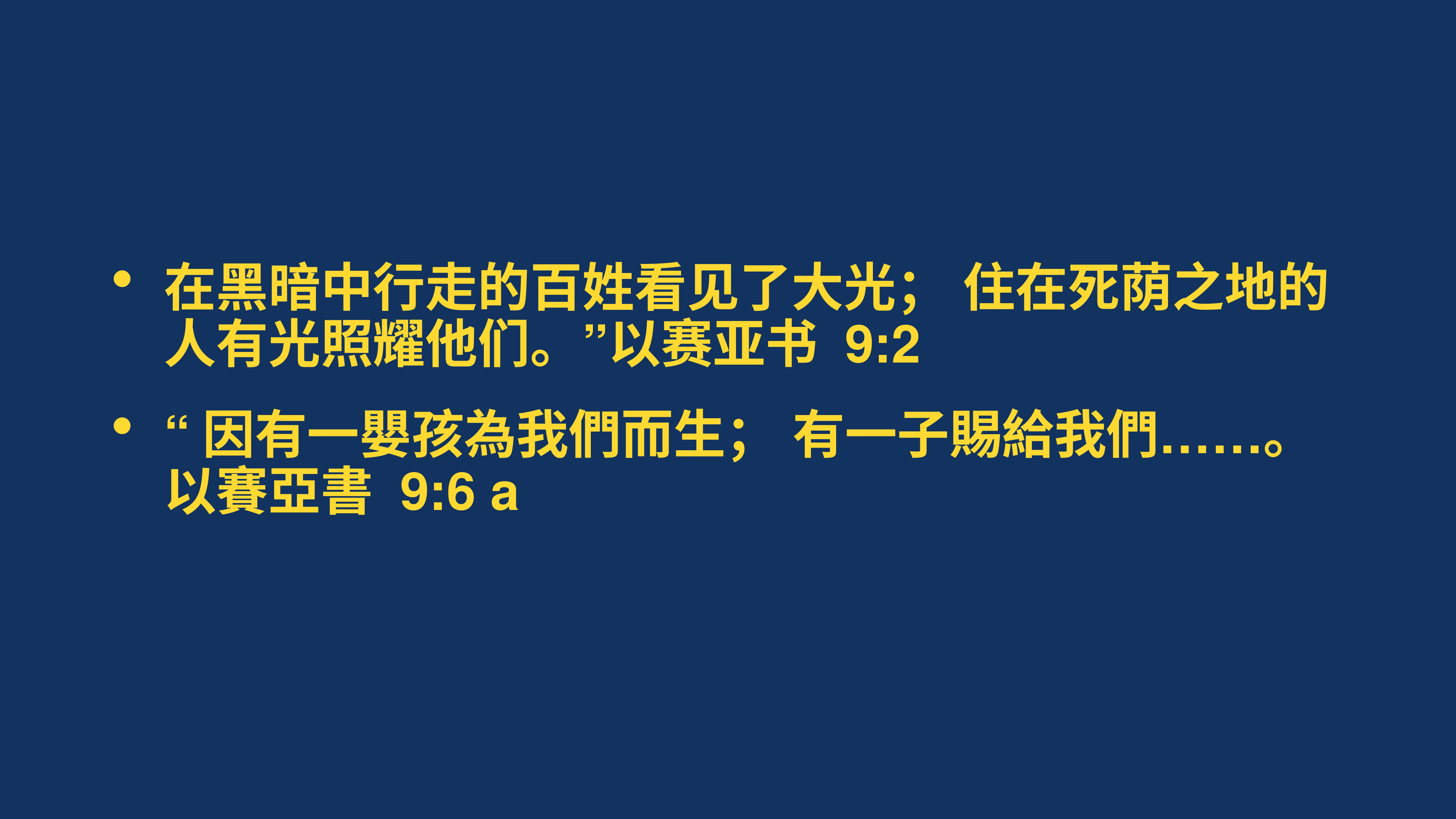

在黑暗中行走的百姓看见了大光； 住在死荫之地的人有光照耀他们。”以赛亚书 9:2
“因有一嬰孩為我們而生； 有一子賜給我們……。 以賽亞書 9:6 a